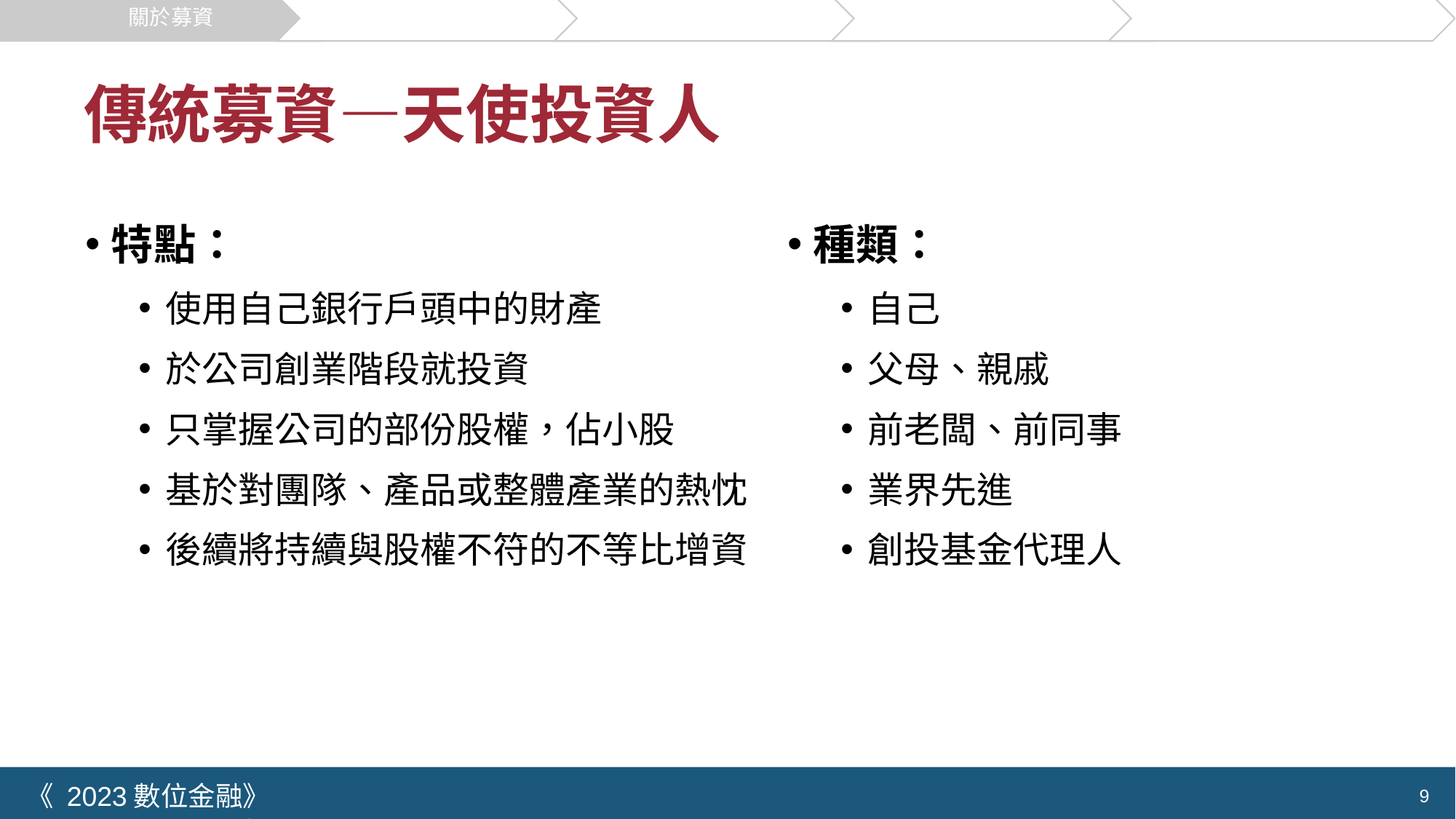

關於募資

群眾募資流程

創新模式

市場與案例

機會與挑戰
# 傳統募資—天使投資人
特點：
使用自己銀行戶頭中的財產
於公司創業階段就投資
只掌握公司的部份股權，佔小股
基於對團隊、產品或整體產業的熱忱
後續將持續與股權不符的不等比增資

種類：
自己
父母、親戚
前老闆、前同事
業界先進
創投基金代理人
《 2023數位金融》                                                                                                                                             	NYCU.IIM.IEBI Lab
9